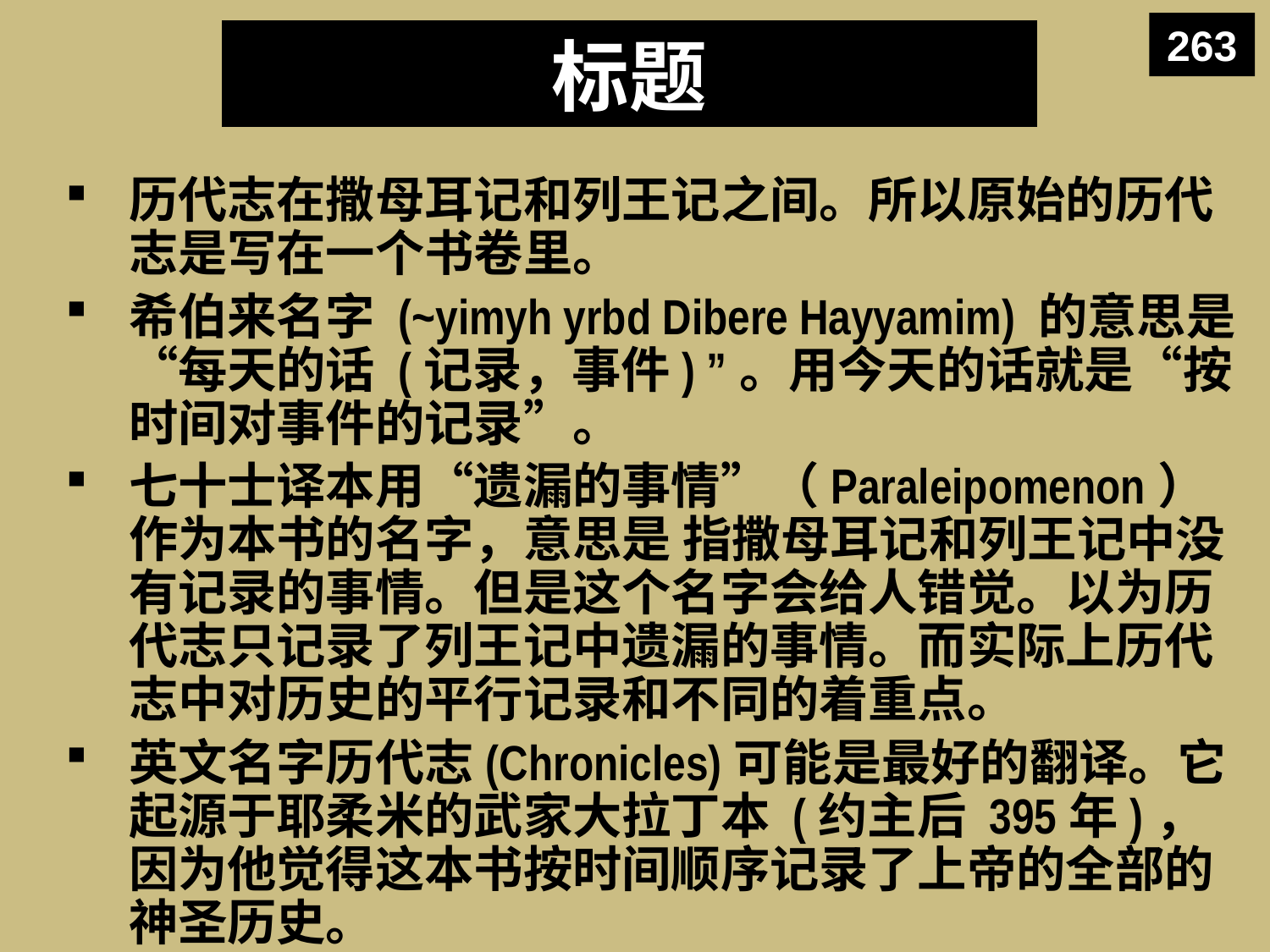

263
# 标题
历代志在撒母耳记和列王记之间。所以原始的历代志是写在一个书卷里。
希伯来名字 (~yimyh yrbd Dibere Hayyamim) 的意思是 “每天的话 (记录，事件) ”。用今天的话就是“按时间对事件的记录”。
七十士译本用“遗漏的事情”（Paraleipomenon）作为本书的名字，意思是 指撒母耳记和列王记中没有记录的事情。但是这个名字会给人错觉。以为历代志只记录了列王记中遗漏的事情。而实际上历代志中对历史的平行记录和不同的着重点。
英文名字历代志(Chronicles)可能是最好的翻译。它起源于耶柔米的武家大拉丁本 (约主后 395年)，因为他觉得这本书按时间顺序记录了上帝的全部的神圣历史。